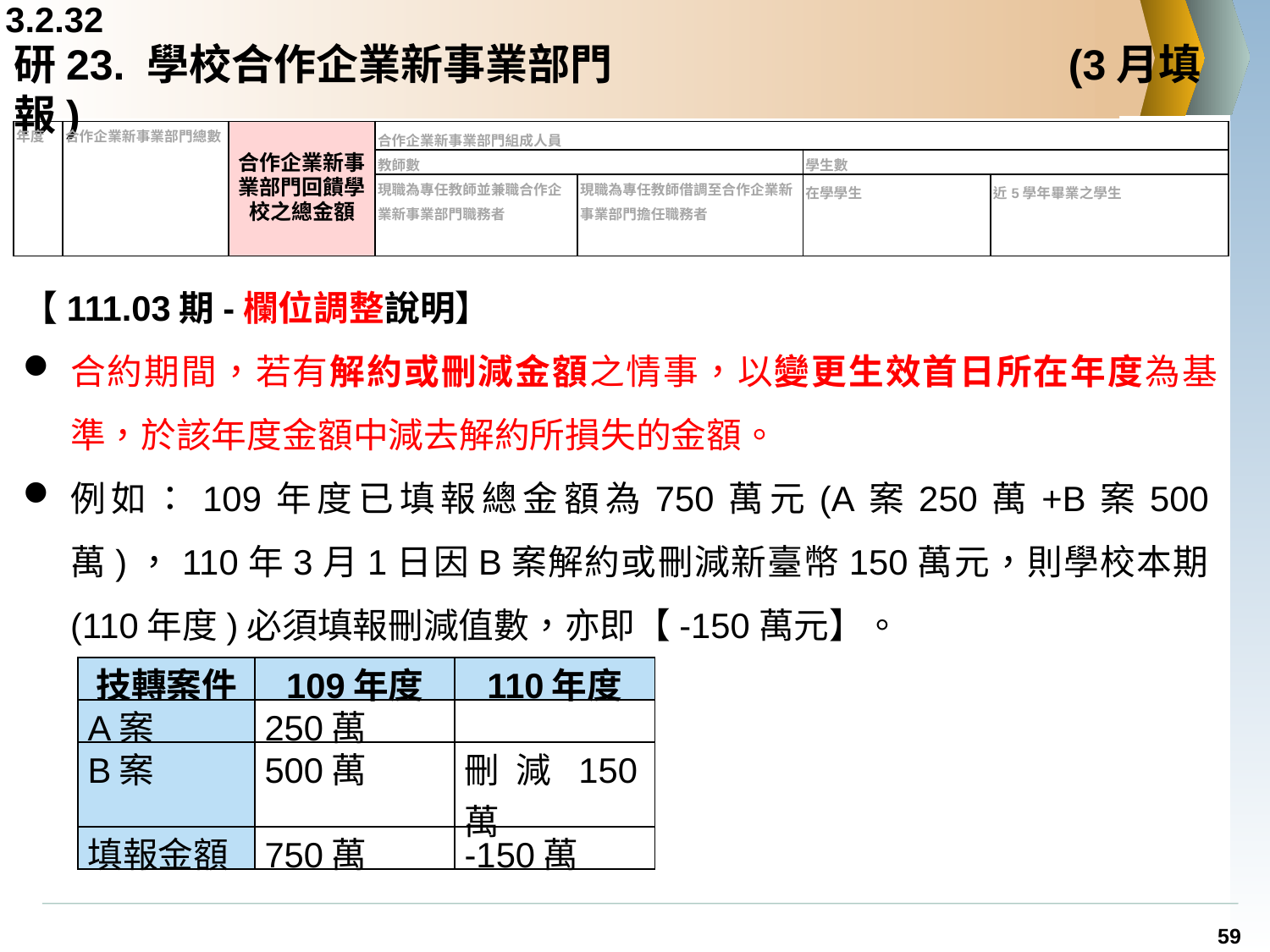

3.2.32
# 研23. 學校合作企業新事業部門				   (3月填報)
| 年度 | 合作企業新事業部門總數 | 合作企業新事業部門回饋學校之總金額 | 合作企業新事業部門組成人員 |  |  |  |
| --- | --- | --- | --- | --- | --- | --- |
|  |  |  | 教師數 |  | 學生數 |  |
|  |  |  | 現職為專任教師並兼職合作企業新事業部門職務者 | 現職為專任教師借調至合作企業新事業部門擔任職務者 | 在學學生 | 近5學年畢業之學生 |
【111.03期-欄位調整說明】
合約期間，若有解約或刪減金額之情事，以變更生效首日所在年度為基準，於該年度金額中減去解約所損失的金額。
例如：109年度已填報總金額為750萬元(A案250萬+B案500萬)，110年3月1日因B案解約或刪減新臺幣150萬元，則學校本期(110年度)必須填報刪減值數，亦即【-150萬元】。
| 技轉案件 | 109年度 | 110年度 |
| --- | --- | --- |
| A案 | 250萬 |  |
| B案 | 500萬 | 刪減150萬 |
| 填報金額 | 750萬 | -150萬 |